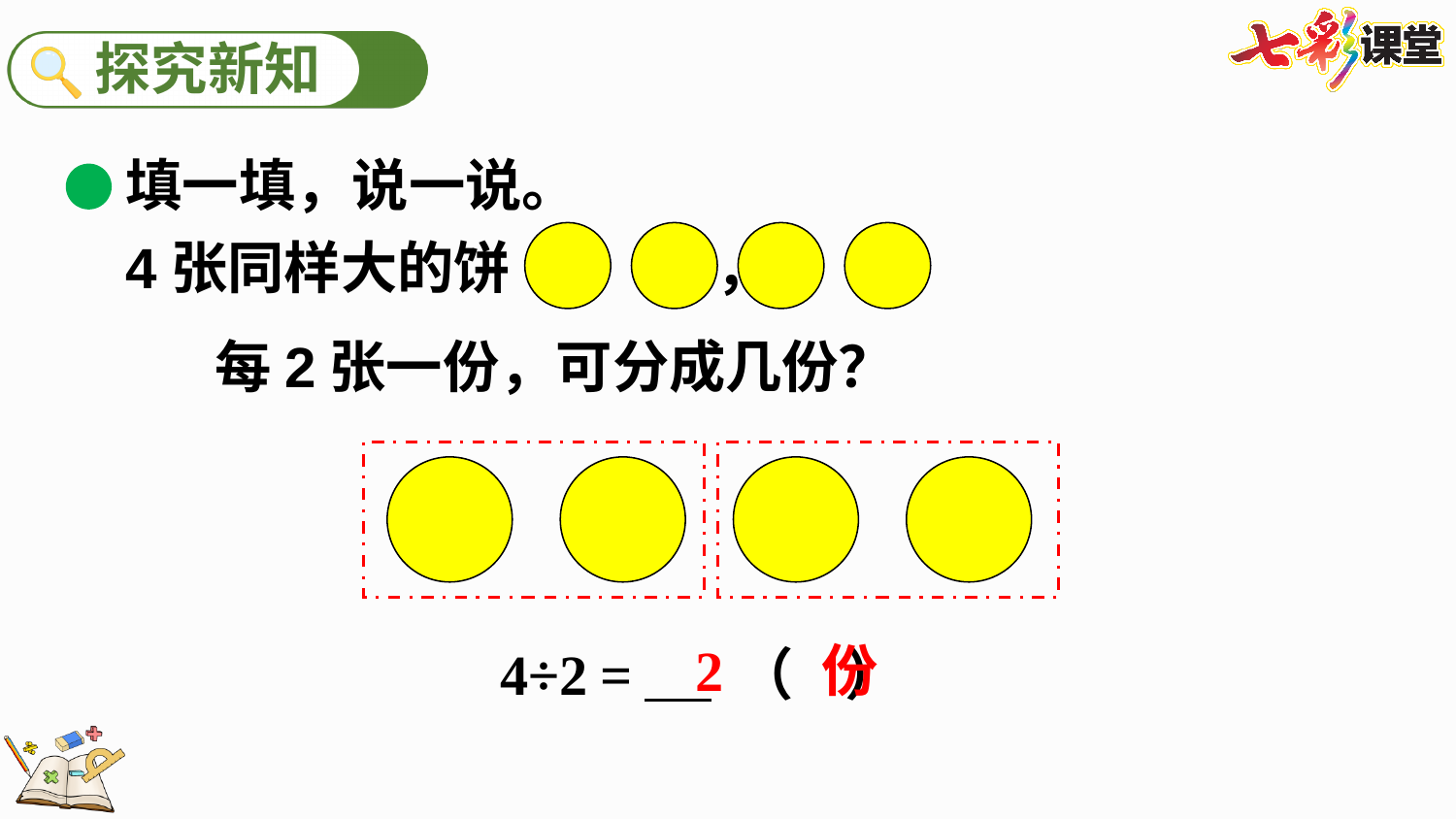

填一填，说一说。

4张同样大的饼                ，
每2张一份，可分成几份？

2      份
4÷2=   （    ）